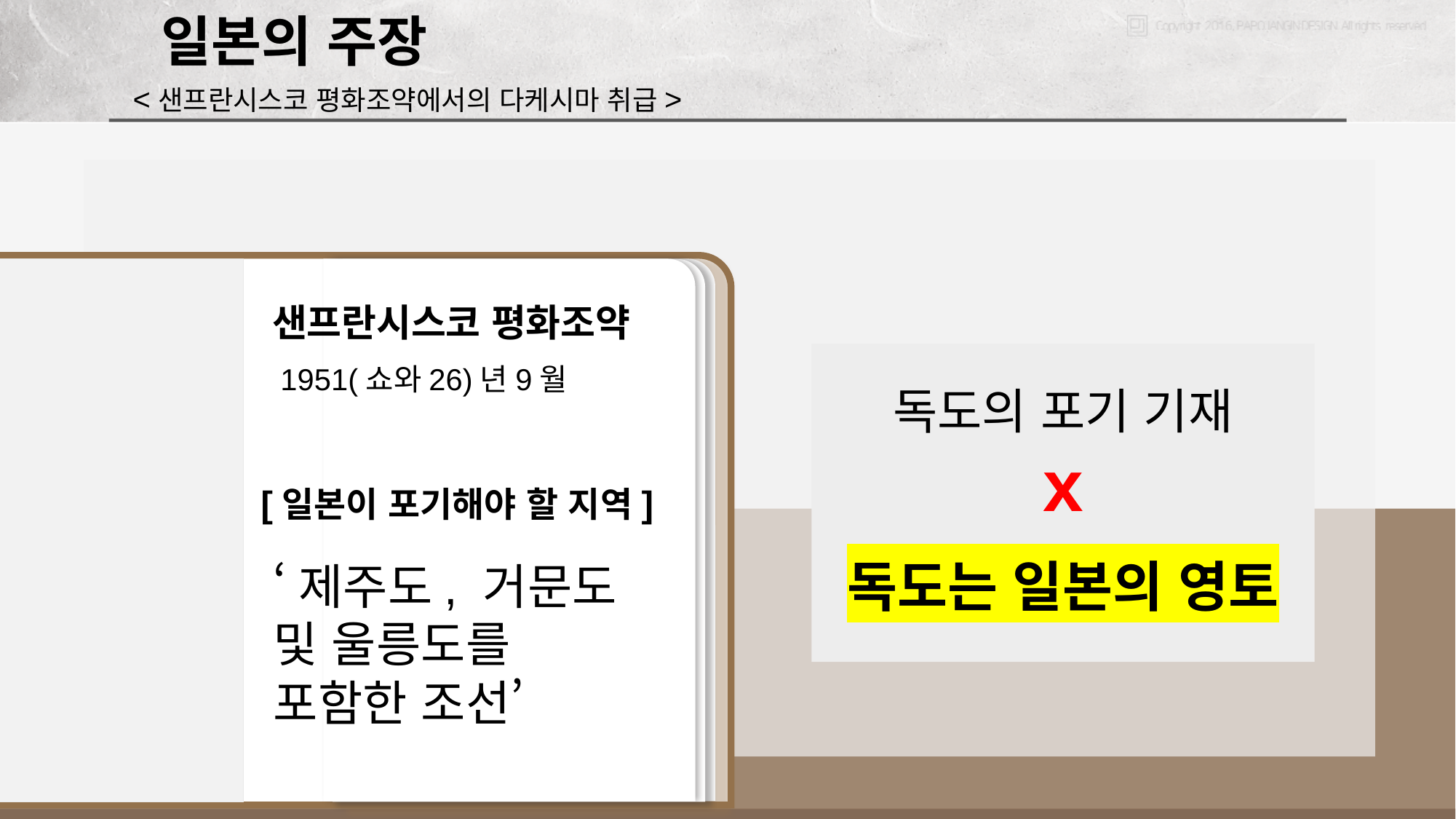

일본의 주장
<샌프란시스코 평화조약에서의 다케시마 취급>

샌프란시스코 평화조약

1951(쇼와26)년9월

독도의 포기 기재 x
[일본이 포기해야 할 지역]
독도는 일본의 영토
‘제주도, 거문도 및 울릉도를 포함한 조선’